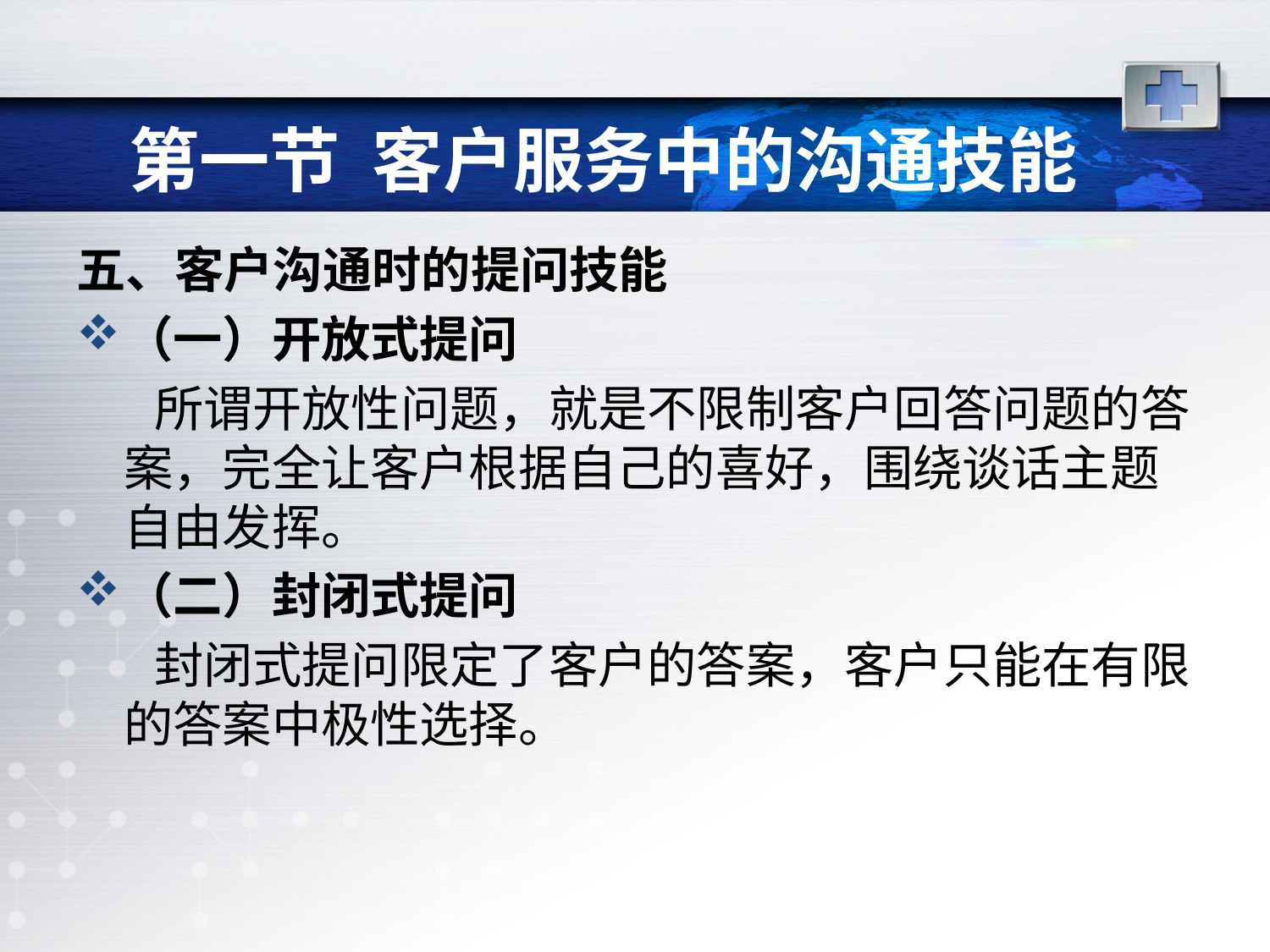

# 第一节  客户服务中的沟通技能
五、客户沟通时的提问技能
（一）开放式提问
      所谓开放性问题，就是不限制客户回答问题的答案，完全让客户根据自己的喜好，围绕谈话主题自由发挥。
（二）封闭式提问
      封闭式提问限定了客户的答案，客户只能在有限的答案中极性选择。